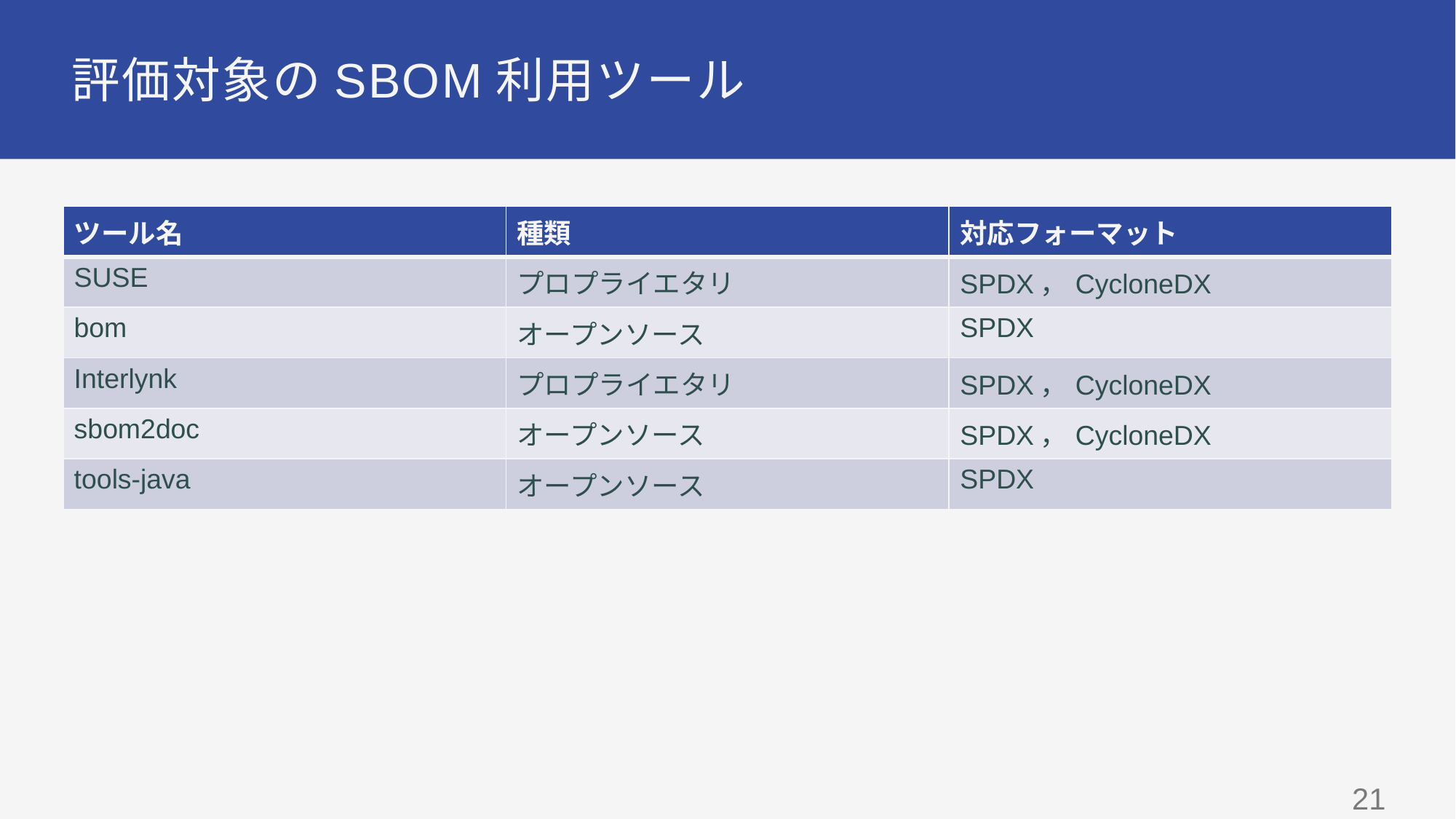

# 評価対象のSBOM利用ツール
| ツール名 | 種類 | 対応フォーマット |
| --- | --- | --- |
| SUSE | プロプライエタリ | SPDX，CycloneDX |
| bom | オープンソース | SPDX |
| Interlynk | プロプライエタリ | SPDX，CycloneDX |
| sbom2doc | オープンソース | SPDX，CycloneDX |
| tools-java | オープンソース | SPDX |
21